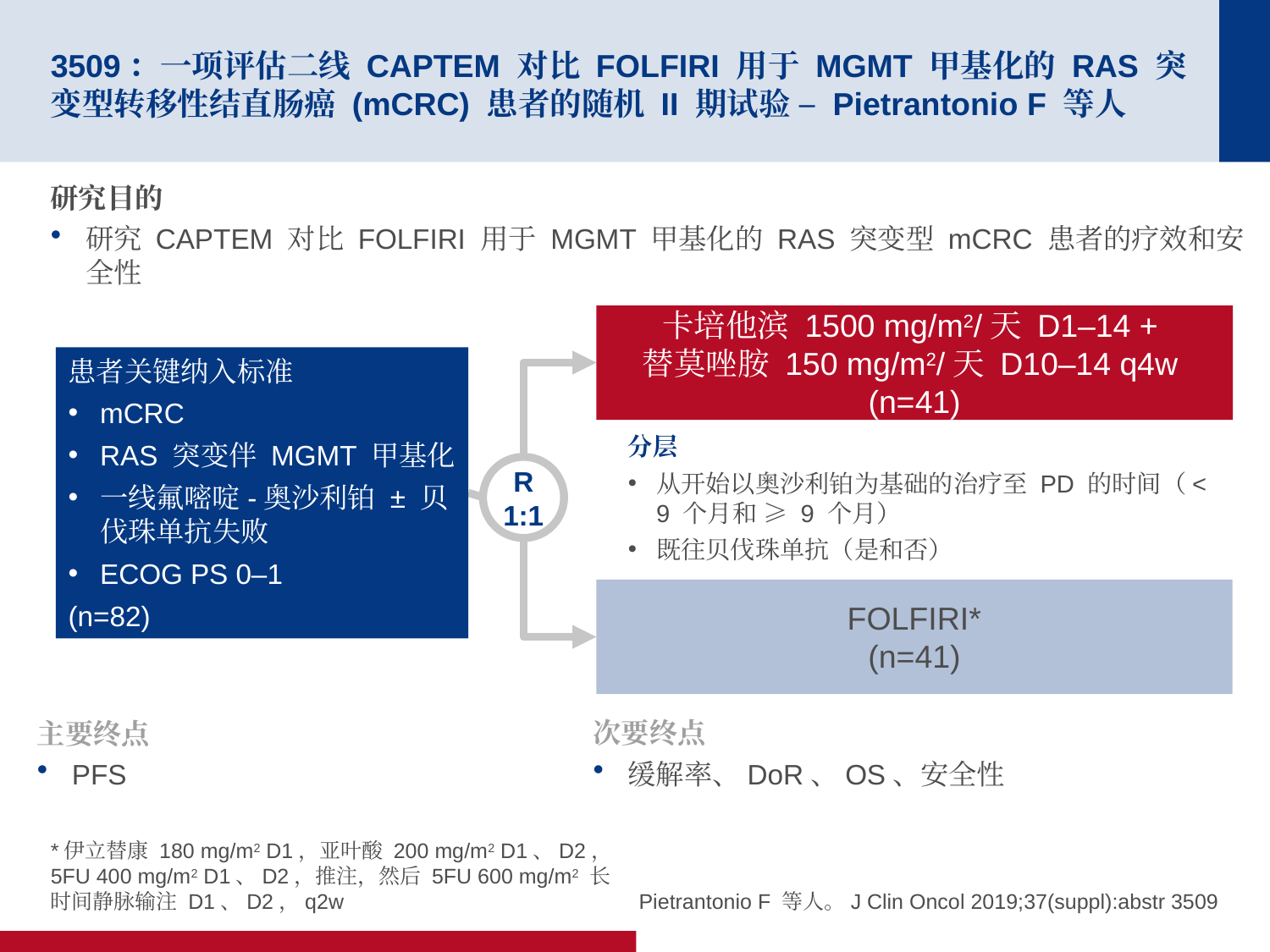

# 3509：一项评估二线 CAPTEM 对比 FOLFIRI 用于 MGMT 甲基化的 RAS 突变型转移性结直肠癌 (mCRC) 患者的随机 II 期试验 – Pietrantonio F 等人
研究目的
研究 CAPTEM 对比 FOLFIRI 用于 MGMT 甲基化的 RAS 突变型 mCRC 患者的疗效和安全性
卡培他滨 1500 mg/m2/天 D1–14 +
替莫唑胺 150 mg/m2/天 D10–14 q4w
(n=41)
患者关键纳入标准
mCRC
RAS 突变伴 MGMT 甲基化
一线氟嘧啶-奥沙利铂 ± 贝伐珠单抗失败
ECOG PS 0–1
(n=82)
分层
从开始以奥沙利铂为基础的治疗至 PD 的时间（< 9 个月和 ≥ 9 个月）
既往贝伐珠单抗（是和否）
R
1:1
FOLFIRI*
(n=41)
主要终点
PFS

次要终点
缓解率、DoR、OS、安全性
*伊立替康 180 mg/m2 D1，亚叶酸 200 mg/m2 D1、D2，
5FU 400 mg/m2 D1、D2，推注，然后 5FU 600 mg/m2 长时间静脉输注 D1、D2，q2w
Pietrantonio F 等人。J Clin Oncol 2019;37(suppl):abstr 3509